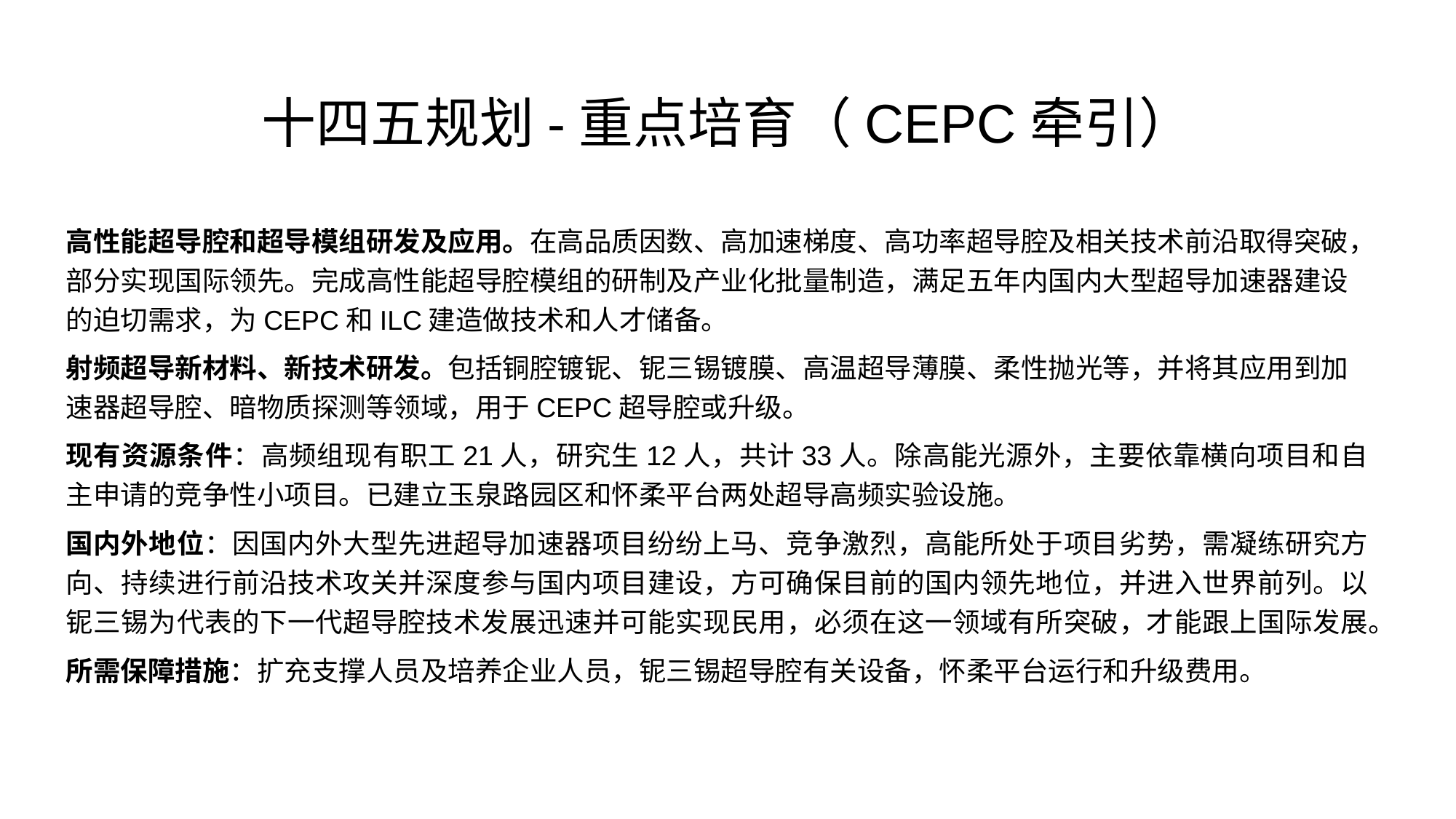

# 十四五规划-重点培育（CEPC牵引）
高性能超导腔和超导模组研发及应用。在高品质因数、高加速梯度、高功率超导腔及相关技术前沿取得突破，部分实现国际领先。完成高性能超导腔模组的研制及产业化批量制造，满足五年内国内大型超导加速器建设的迫切需求，为CEPC和ILC建造做技术和人才储备。
射频超导新材料、新技术研发。包括铜腔镀铌、铌三锡镀膜、高温超导薄膜、柔性抛光等，并将其应用到加速器超导腔、暗物质探测等领域，用于CEPC超导腔或升级。
现有资源条件：高频组现有职工21人，研究生12人，共计33人。除高能光源外，主要依靠横向项目和自主申请的竞争性小项目。已建立玉泉路园区和怀柔平台两处超导高频实验设施。
国内外地位：因国内外大型先进超导加速器项目纷纷上马、竞争激烈，高能所处于项目劣势，需凝练研究方向、持续进行前沿技术攻关并深度参与国内项目建设，方可确保目前的国内领先地位，并进入世界前列。以铌三锡为代表的下一代超导腔技术发展迅速并可能实现民用，必须在这一领域有所突破，才能跟上国际发展。
所需保障措施：扩充支撑人员及培养企业人员，铌三锡超导腔有关设备，怀柔平台运行和升级费用。